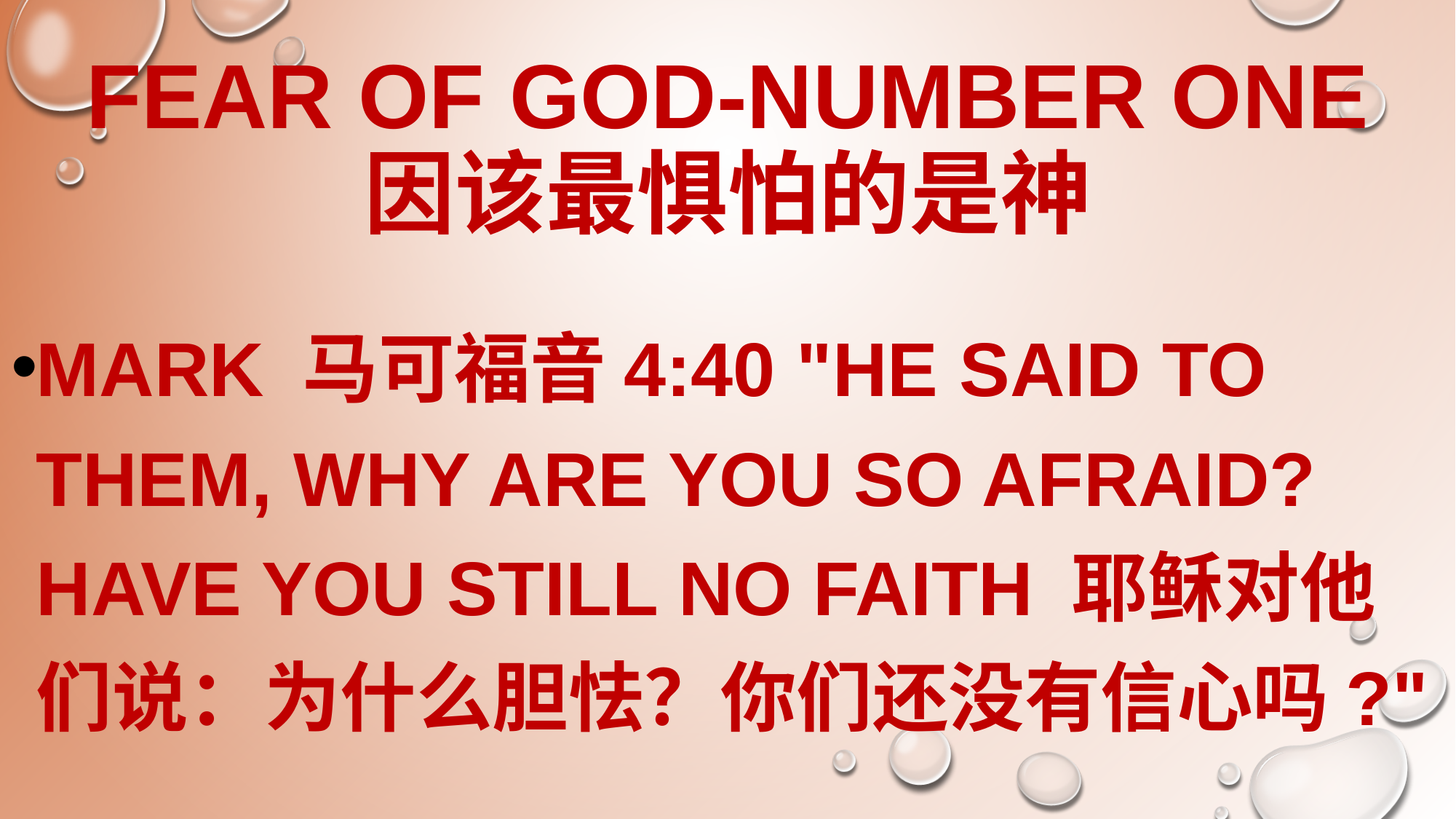

# Fear of god-number one 因该最惧怕的是神
Mark 马可福音4:40 "He said to them, why are you so afraid? Have you still no faith 耶稣对他们说：为什么胆怯？你们还没有信心吗?"